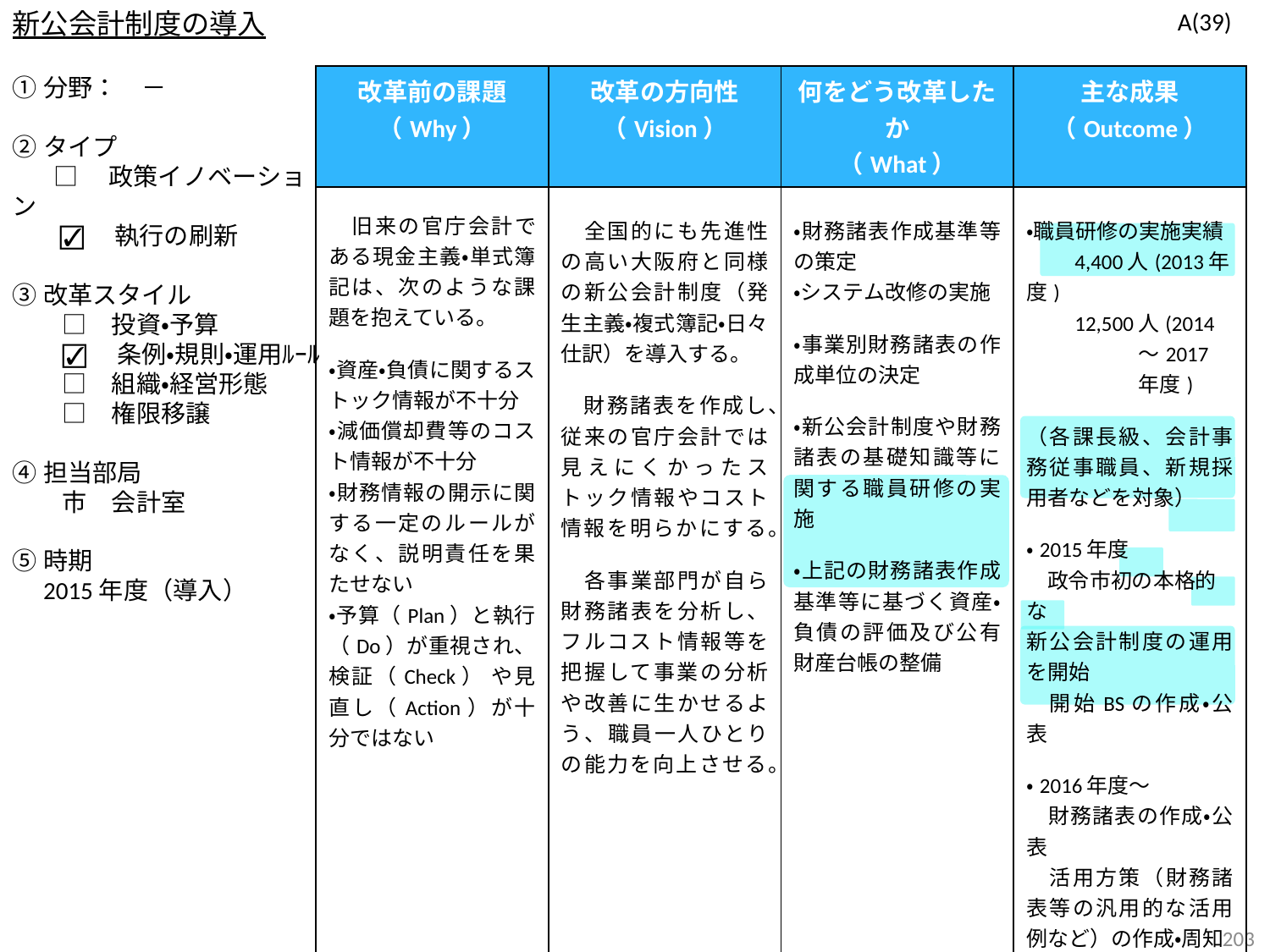

新公会計制度の導入
A(39)
①分野：　－

②タイプ
　   □ 　政策イノベーション
  　 ☑ 　執行の刷新

③改革スタイル
　　□　投資・予算
　　☑ 　条例・規則・運用ﾙｰﾙ
　　□　組織・経営形態
　　□　権限移譲

④担当部局
　　市　会計室

⑤時期
　2015年度（導入）
| 改革前の課題 （Why） | 改革の方向性 （Vision） | 何をどう改革したか （What） | 主な成果 （Outcome） |
| --- | --- | --- | --- |
| 旧来の官庁会計である現金主義・単式簿記は、次のような課題を抱えている。 ・資産・負債に関するストック情報が不十分 ・減価償却費等のコスト情報が不十分 ・財務情報の開示に関する一定のルールがなく、説明責任を果たせない ・予算（Plan）と執行（Do）が重視され、検証（Check） や見直し（Action）が十分ではない | 全国的にも先進性の高い大阪府と同様の新公会計制度（発生主義・複式簿記・日々仕訳）を導入する。 　財務諸表を作成し、従来の官庁会計では見えにくかったストック情報やコスト情報を明らかにする。 　各事業部門が自ら財務諸表を分析し、フルコスト情報等を把握して事業の分析や改善に生かせるよう、職員一人ひとりの能力を向上させる。 | ・財務諸表作成基準等の策定 ・システム改修の実施 ・事業別財務諸表の作成単位の決定 ・新公会計制度や財務諸表の基礎知識等に関する職員研修の実施 ・上記の財務諸表作成基準等に基づく資産・負債の評価及び公有財産台帳の整備 | ・職員研修の実施実績 　　4,400人(2013年度) 　　12,500人(2014～2017年度) （各課長級、会計事務従事職員、新規採用者などを対象） ・2015年度 　政令市初の本格的な 新公会計制度の運用を開始 　開始BSの作成・公表 ・2016年度～ 　財務諸表の作成・公表 　活用方策（財務諸表等の汎用的な活用例など）の作成・周知 |

203